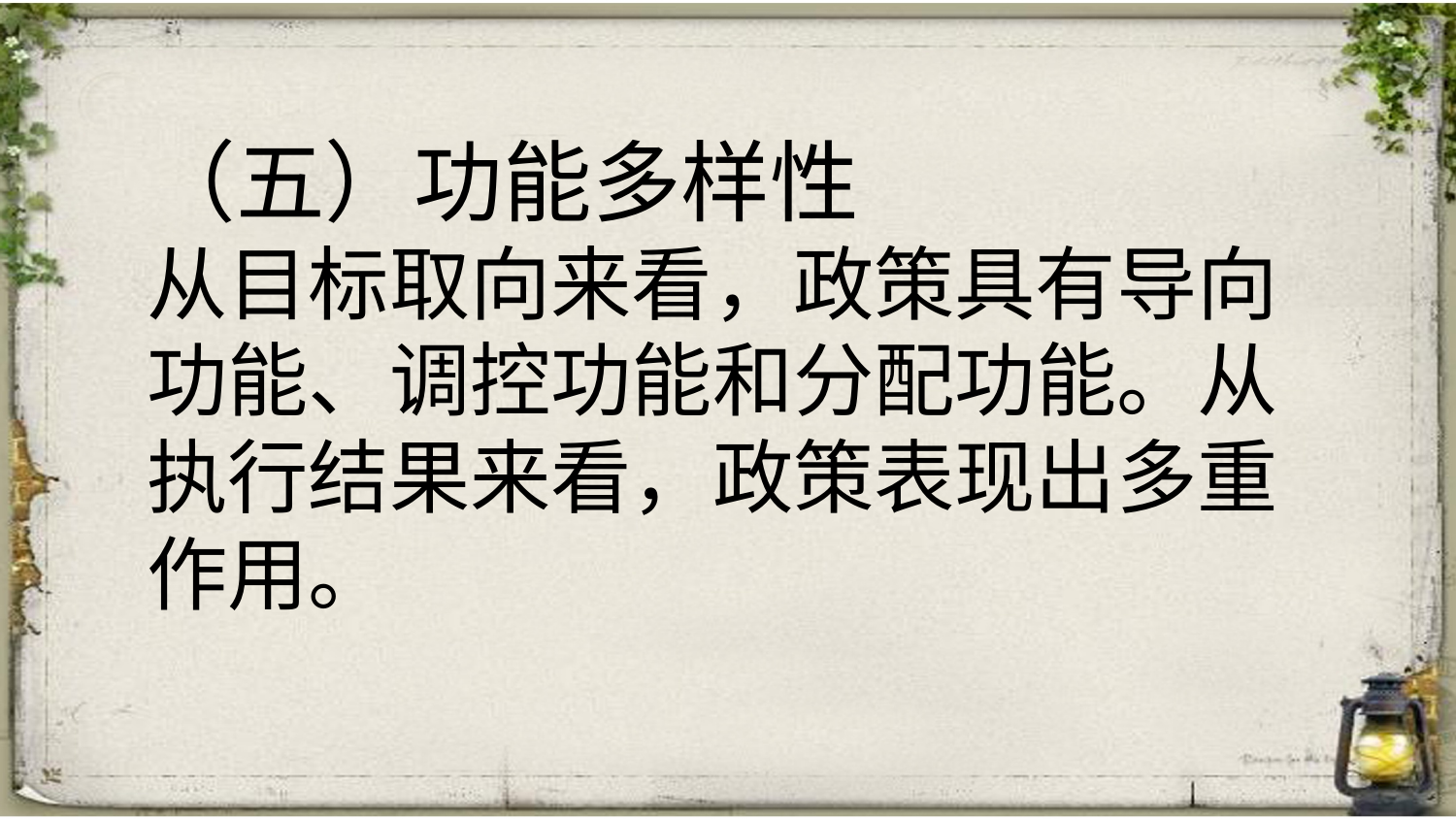

（五）功能多样性
从目标取向来看，政策具有导向功能、调控功能和分配功能。从执行结果来看，政策表现出多重作用。